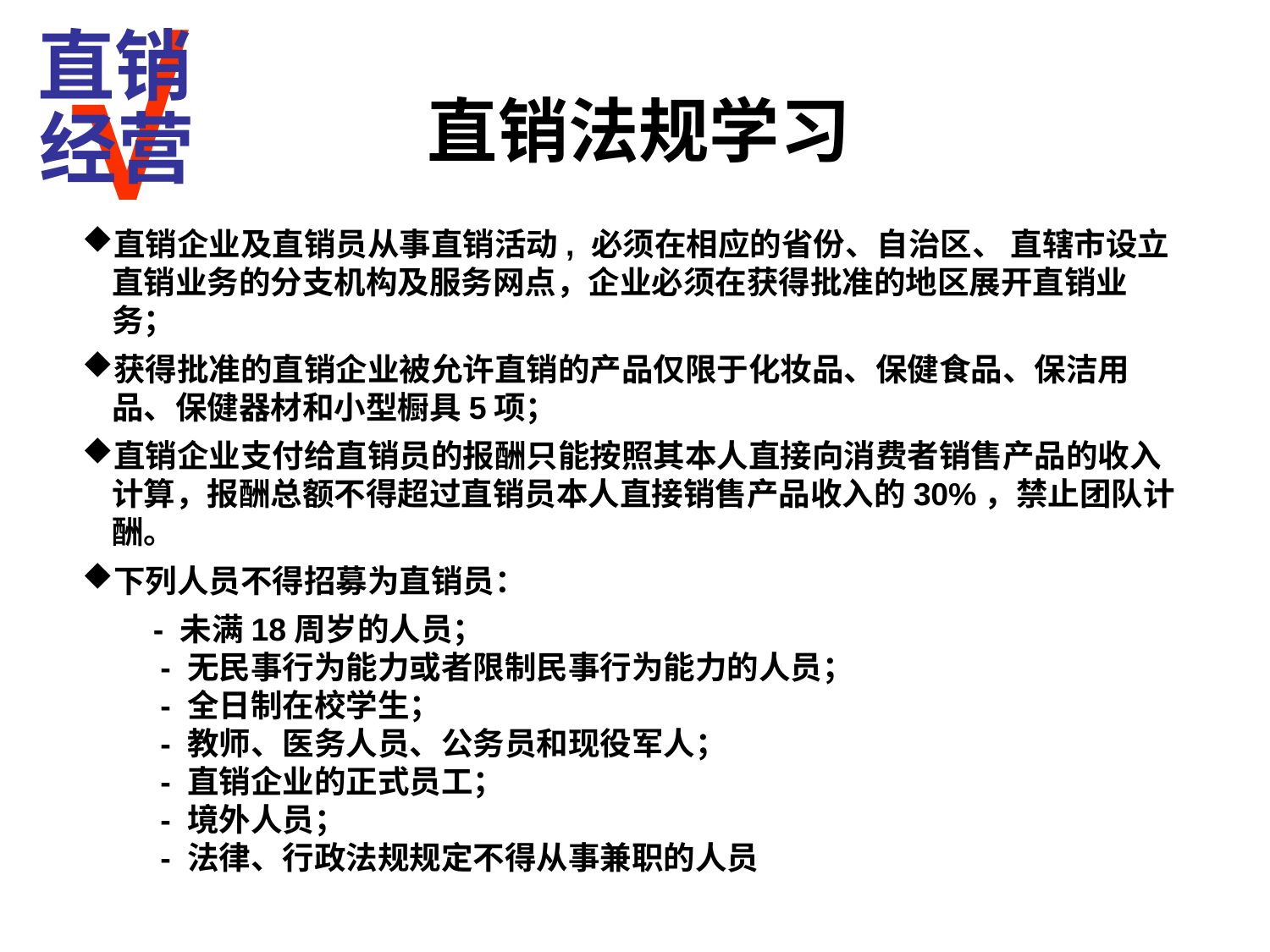

√
直销
经营
# 直销法规学习
直销企业及直销员从事直销活动, 必须在相应的省份、自治区、 直辖市设立直销业务的分支机构及服务网点，企业必须在获得批准的地区展开直销业务；
获得批准的直销企业被允许直销的产品仅限于化妆品、保健食品、保洁用品、保健器材和小型橱具5项；
直销企业支付给直销员的报酬只能按照其本人直接向消费者销售产品的收入计算，报酬总额不得超过直销员本人直接销售产品收入的30%，禁止团队计酬。
下列人员不得招募为直销员：
        - 未满18周岁的人员；
　　 - 无民事行为能力或者限制民事行为能力的人员；
　　 - 全日制在校学生；
　　 - 教师、医务人员、公务员和现役军人；
　　 - 直销企业的正式员工；
　　 - 境外人员；
　　 - 法律、行政法规规定不得从事兼职的人员